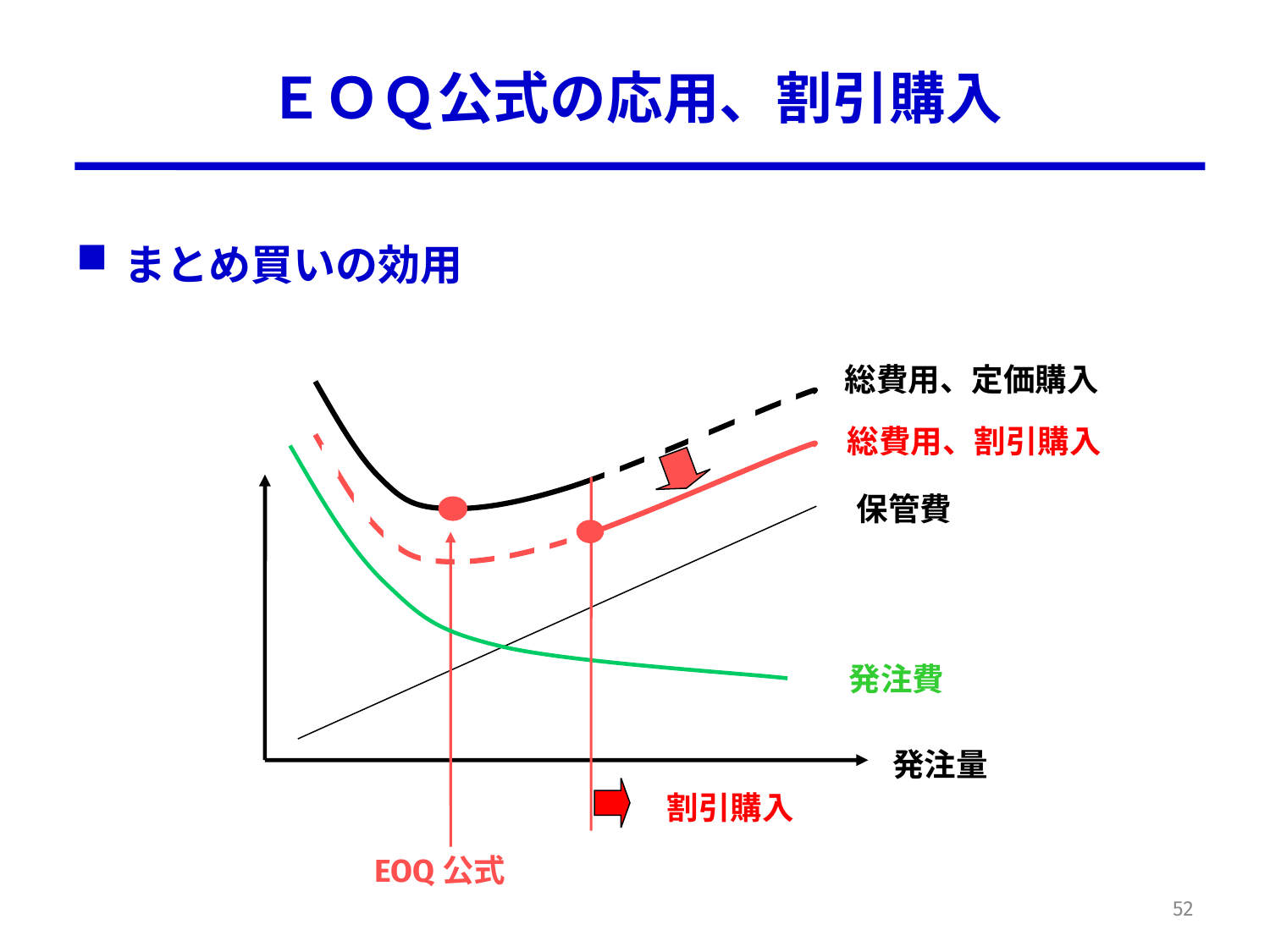

# ＥＯＱ公式の応用、割引購入
まとめ買いの効用
総費用、定価購入

総費用、割引購入

保管費

発注費
発注量

割引購入
EOQ公式
52